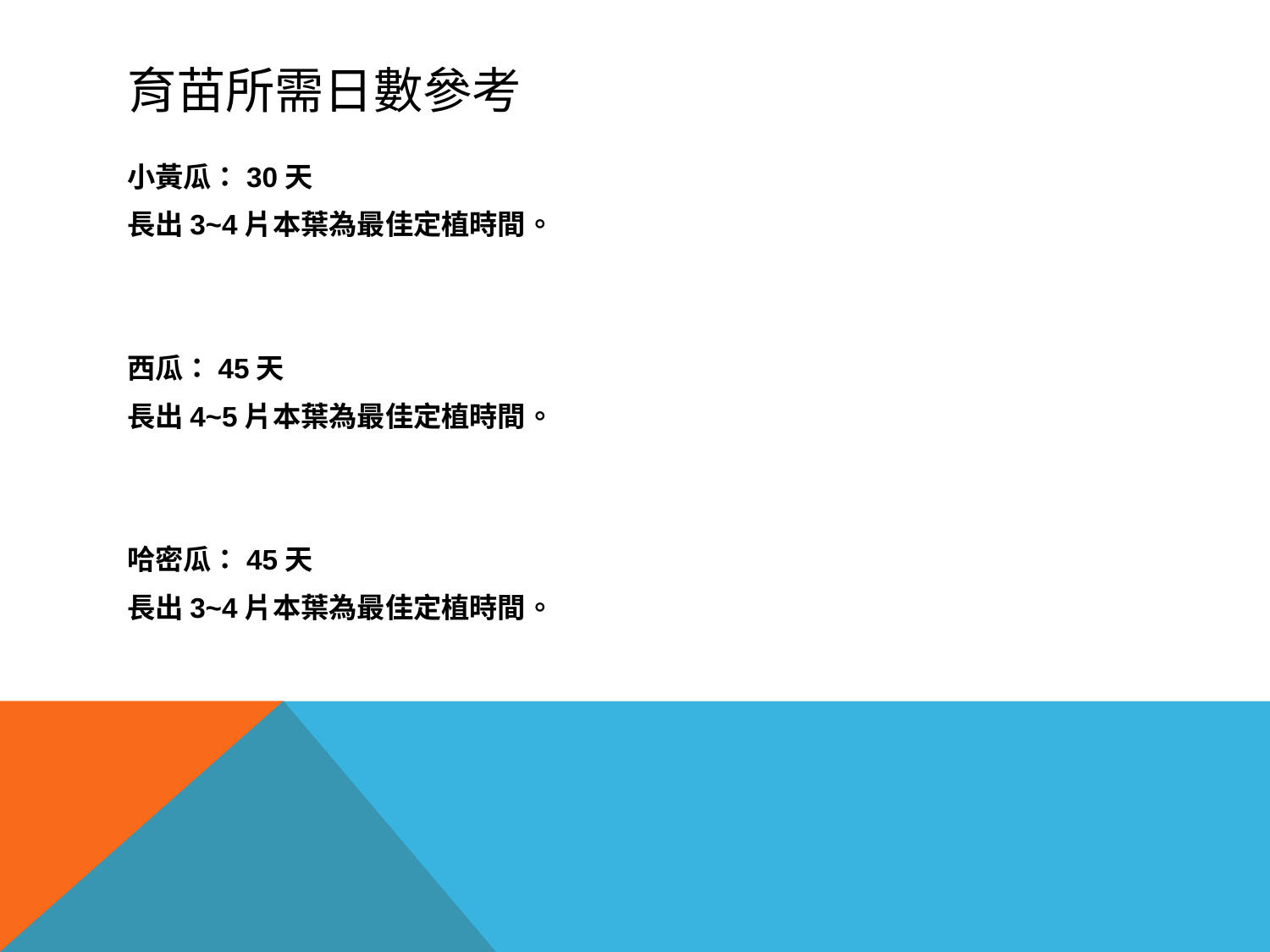

# 育苗所需日數參考
小黃瓜：30天
長出3~4片本葉為最佳定植時間。

西瓜：45天
長出4~5片本葉為最佳定植時間。

哈密瓜：45天
長出3~4片本葉為最佳定植時間。